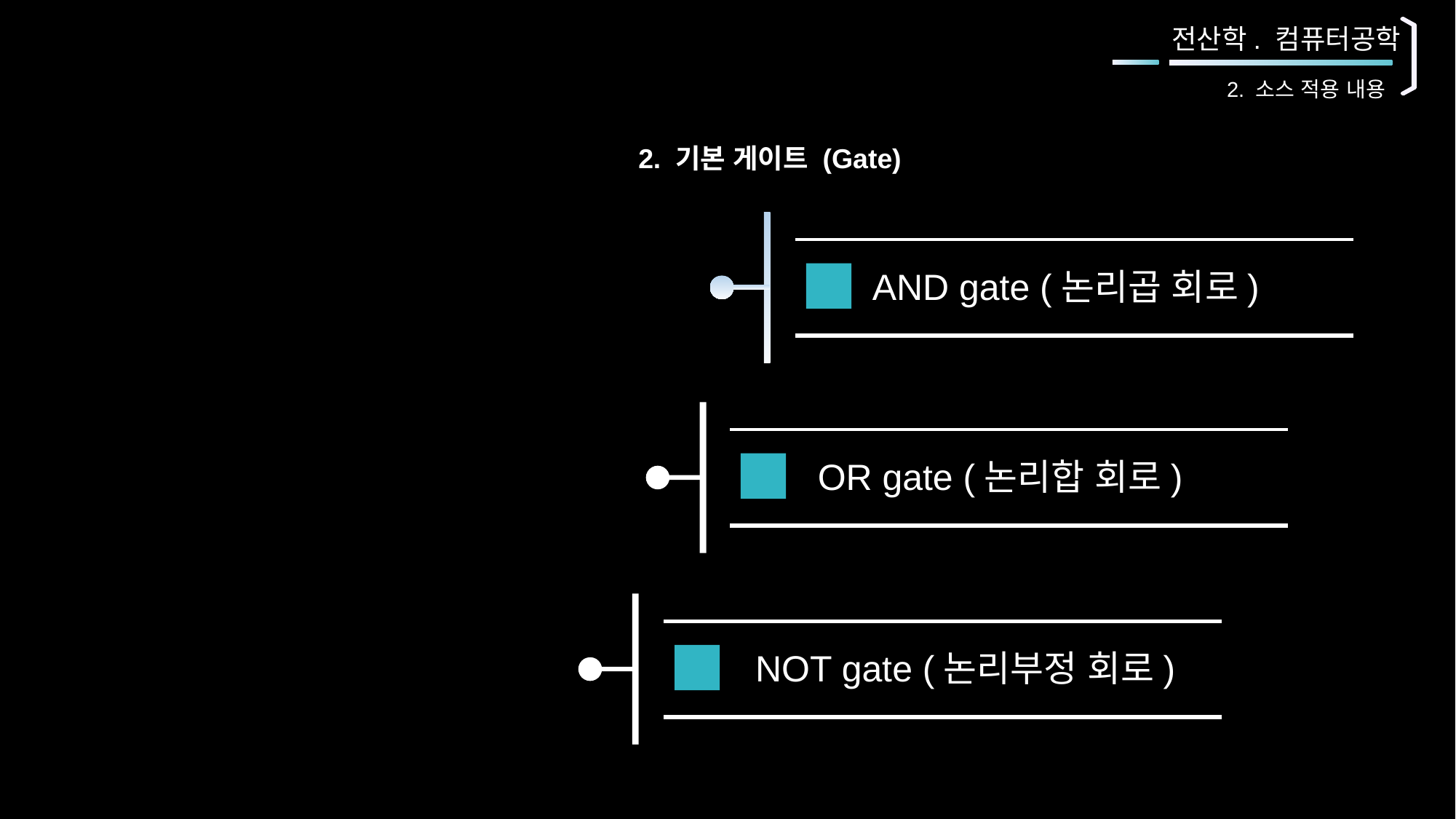

전산학. 컴퓨터공학

2. 소스 적용 내용
2. 기본 게이트 (Gate)

AND gate (논리곱 회로)

OR gate (논리합 회로)

NOT gate (논리부정 회로)